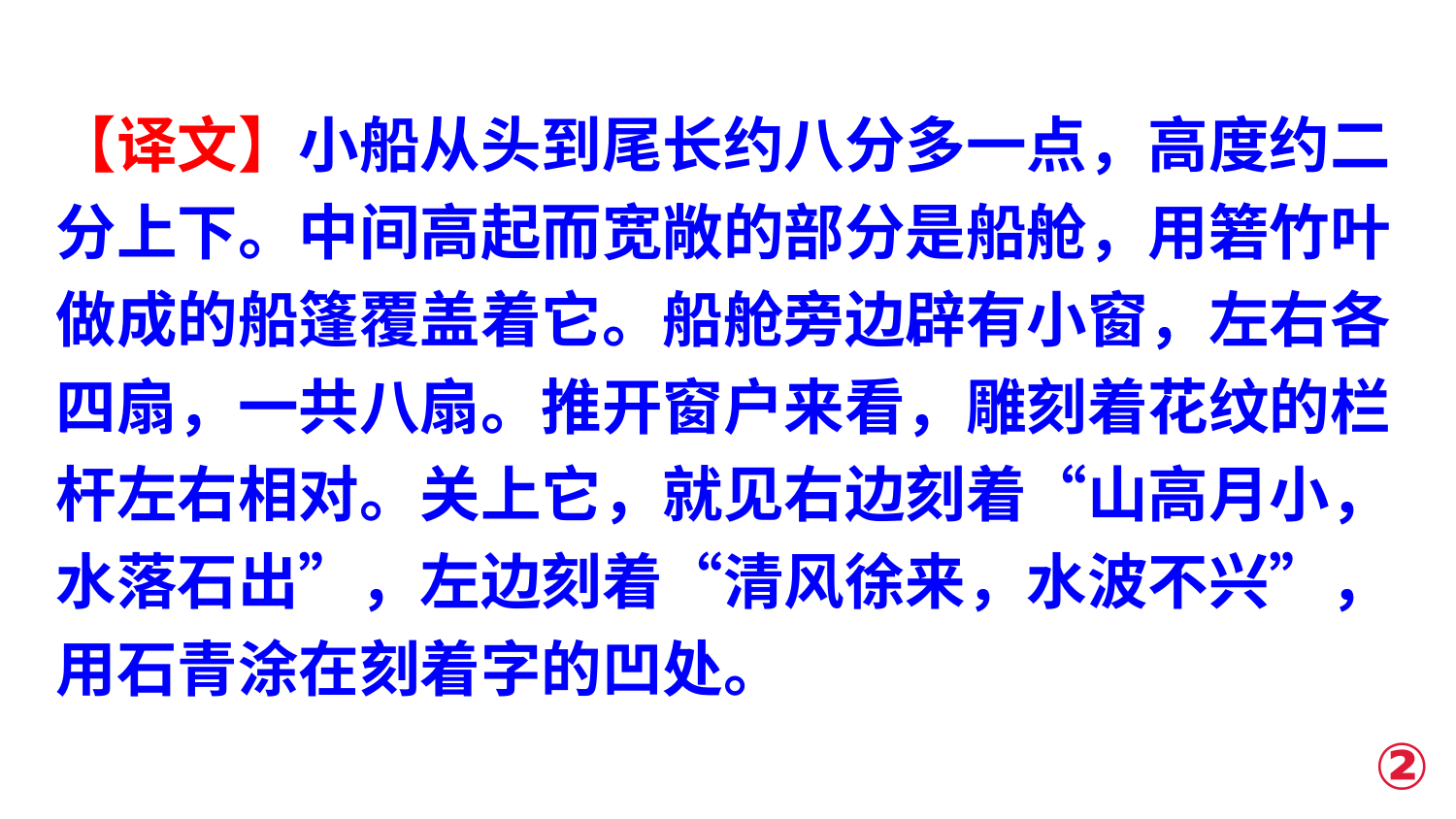

【译文】小船从头到尾长约八分多一点，高度约二分上下。中间高起而宽敞的部分是船舱，用箬竹叶做成的船篷覆盖着它。船舱旁边辟有小窗，左右各四扇，一共八扇。推开窗户来看，雕刻着花纹的栏杆左右相对。关上它，就见右边刻着“山高月小，水落石出”，左边刻着“清风徐来，水波不兴”，用石青涂在刻着字的凹处。
②